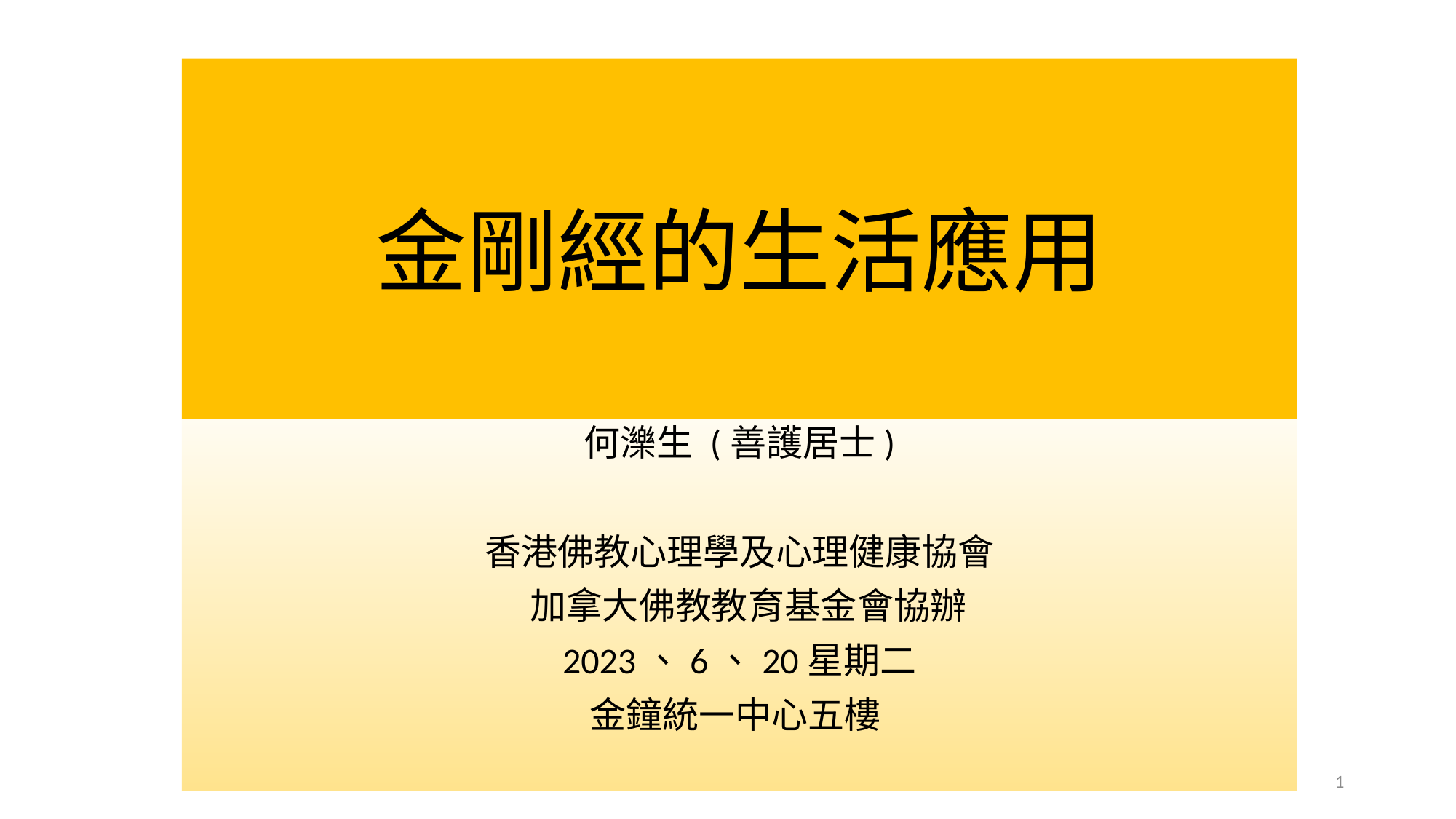

# 金剛經的生活應用
何濼生 (善護居士)

香港佛教心理學及心理健康協會
 加拿大佛教教育基金會協辦
2023、6、20星期二
金鐘統一中心五樓

1